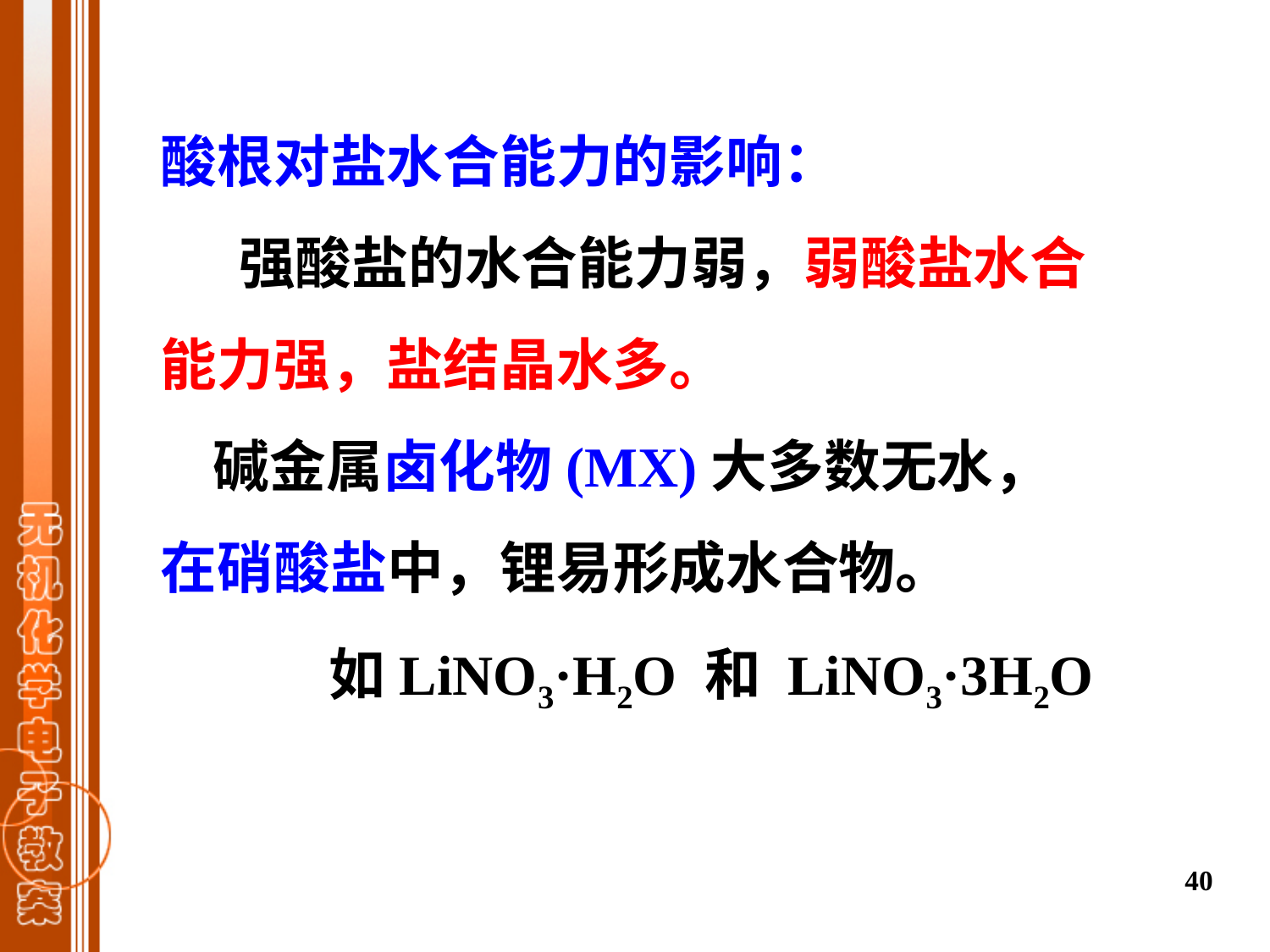

酸根对盐水合能力的影响：
     强酸盐的水合能力弱，弱酸盐水合能力强，盐结晶水多。
   碱金属卤化物(MX)大多数无水，
在硝酸盐中，锂易形成水合物。
            如LiNO3·H2O 和 LiNO3·3H2O
40